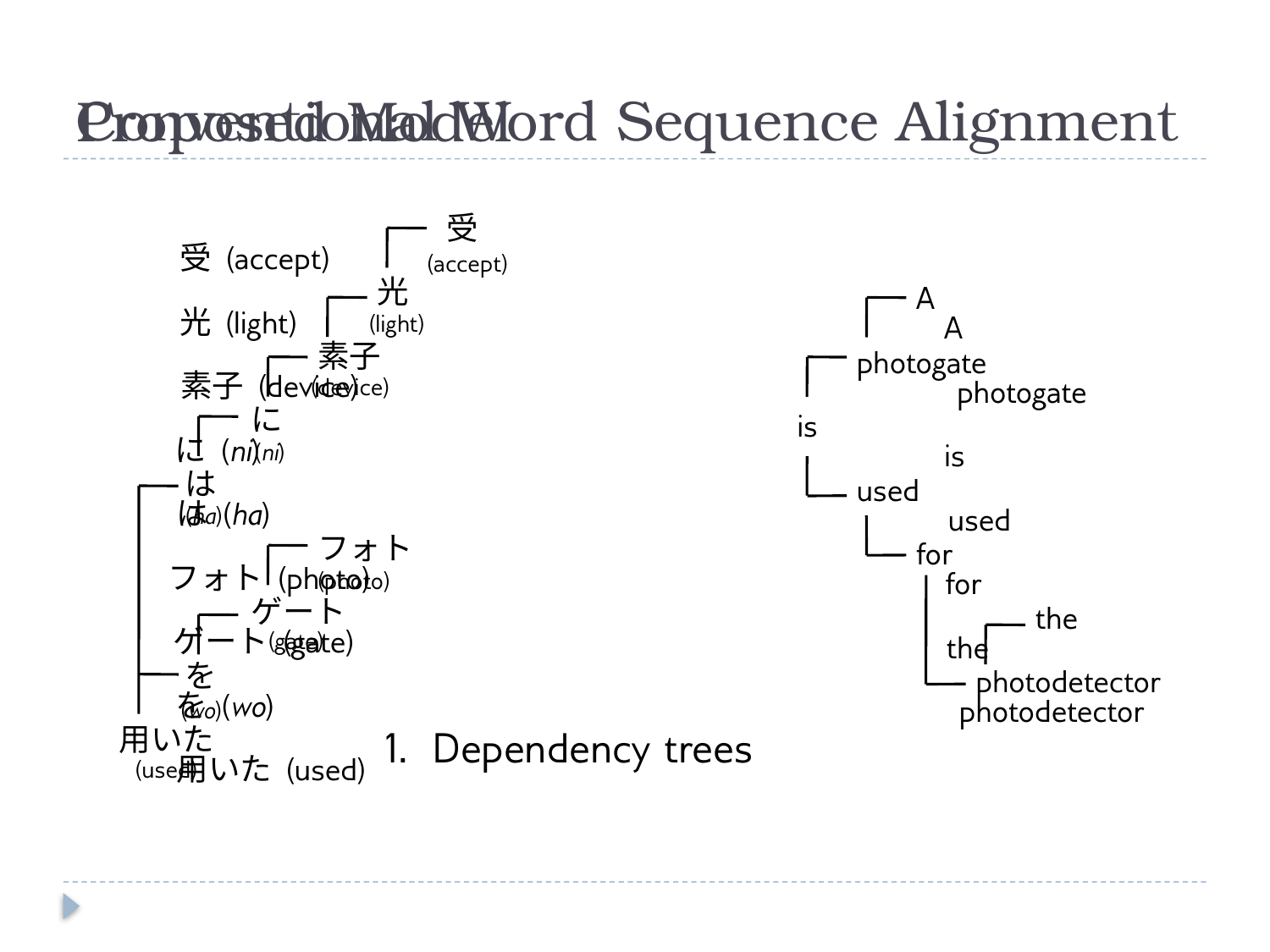

# Conventional Word Sequence Alignment
Proposed Model
受
(accept)
光
A
(light)
素子
photogate
(device)
に
is
(ni)
は
used
(ha)
フォト
for
(photo)
ゲート
the
(gate)
を
photodetector
(wo)
用いた
(used)
受 (accept)
光 (light)
A
素子 (device)
photogate
に (ni)
is
は (ha)
used
フォト (photo)
for
ゲート (gate)
the
を (wo)
photodetector
用いた (used)
Dependency trees